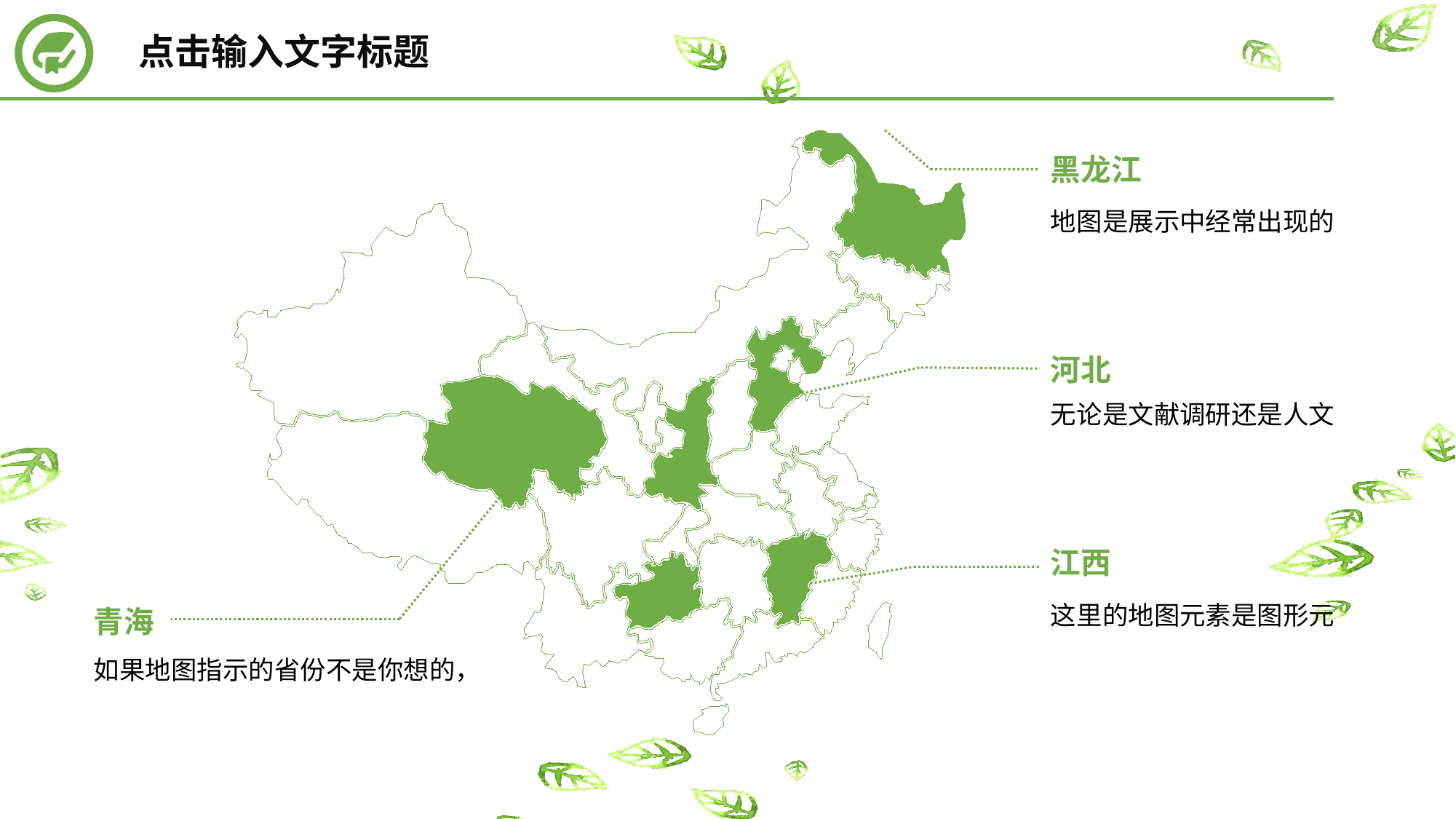

点击输入文字标题

黑龙江
地图是展示中经常出现的

河北

无论是文献调研还是人文

江西

这里的地图元素是图形元
青海
如果地图指示的省份不是你想的，